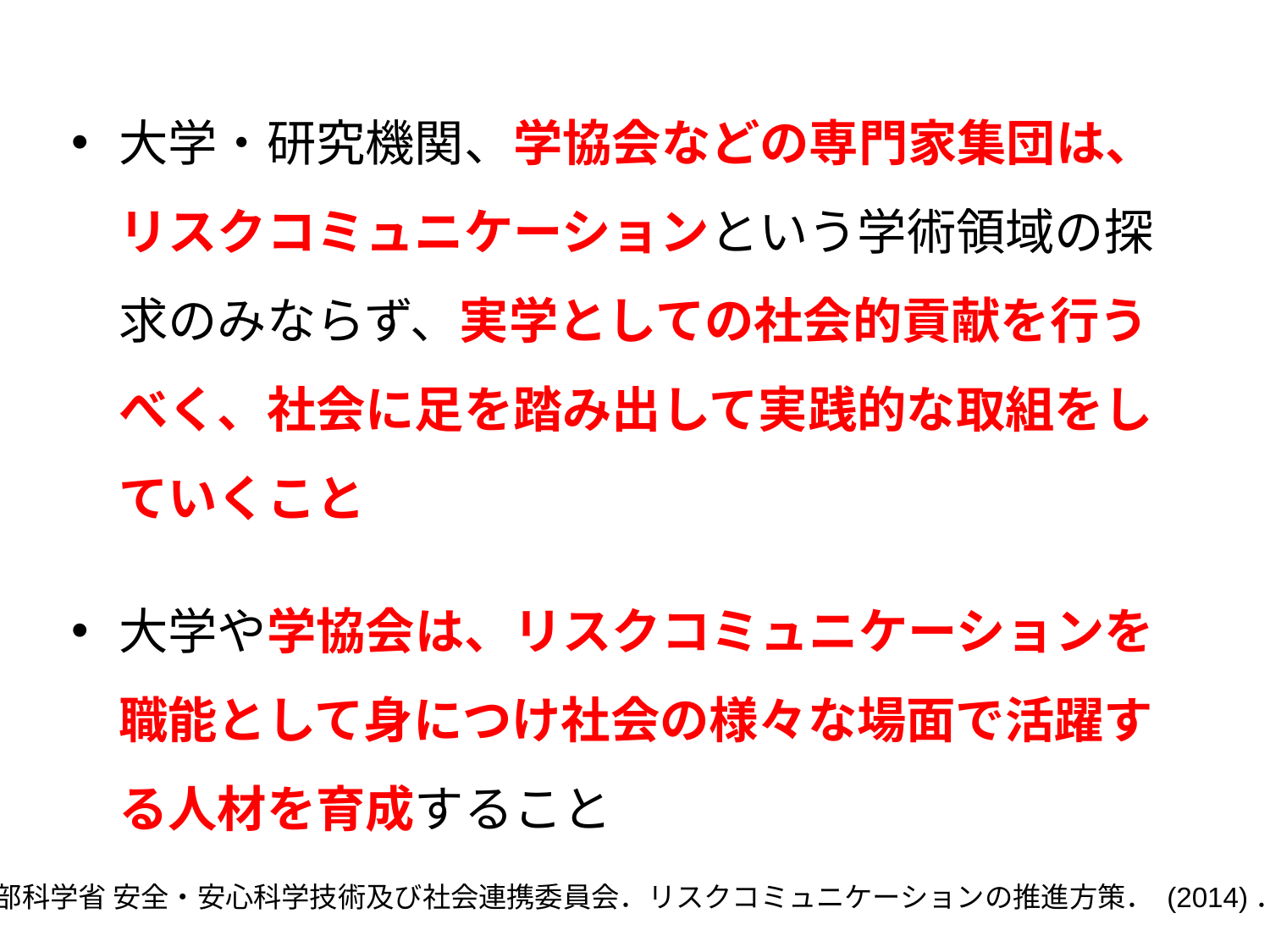

大学・研究機関、学協会などの専門家集団は、リスクコミュニケーションという学術領域の探求のみならず、実学としての社会的貢献を行うべく、社会に足を踏み出して実践的な取組をしていくこと

大学や学協会は、リスクコミュニケーションを職能として身につけ社会の様々な場面で活躍する人材を育成すること
文部科学省 安全・安心科学技術及び社会連携委員会．リスクコミュニケーションの推進方策． (2014)．